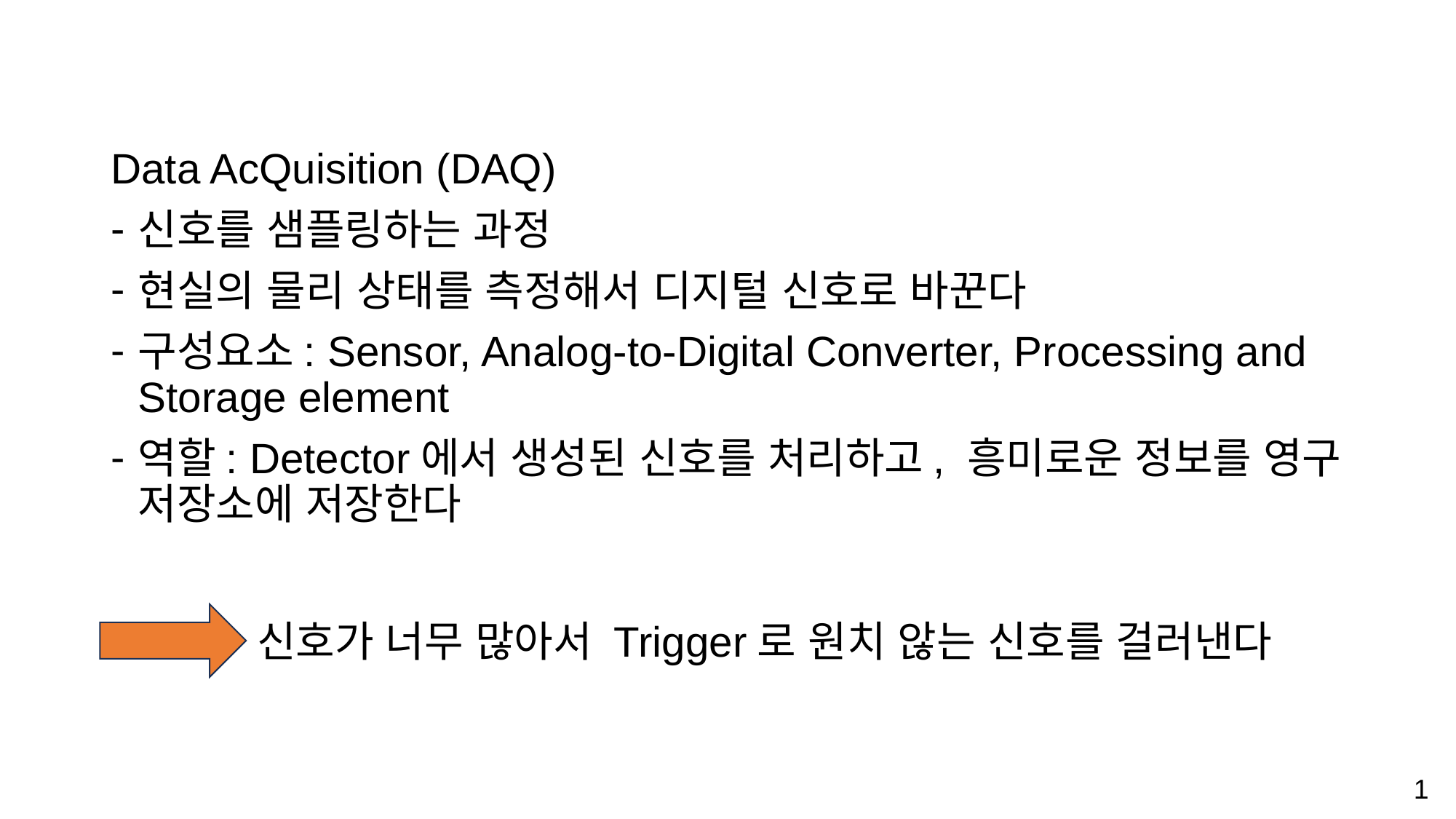

Data AcQuisition (DAQ)
신호를 샘플링하는 과정
현실의 물리 상태를 측정해서 디지털 신호로 바꾼다
구성요소: Sensor, Analog-to-Digital Converter, Processing and Storage element
역할: Detector에서 생성된 신호를 처리하고, 흥미로운 정보를 영구 저장소에 저장한다

신호가 너무 많아서 Trigger로 원치 않는 신호를 걸러낸다
1